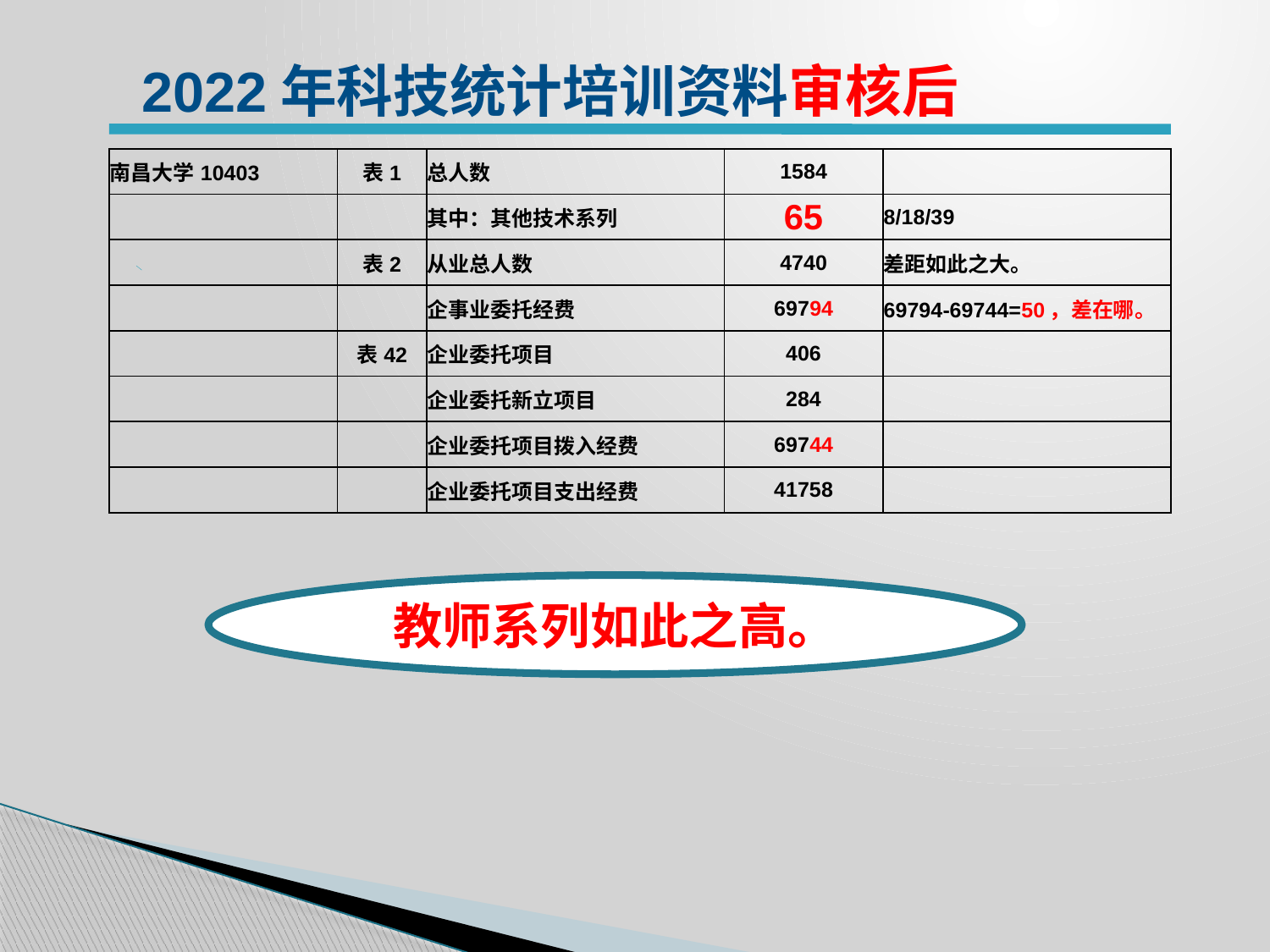

2022年科技统计培训资料审核后
| 南昌大学10403 | 表1 | 总人数 | 1584 |  |
| --- | --- | --- | --- | --- |
|  |  | 其中：其他技术系列 | 65 | 8/18/39 |
|  | 表2 | 从业总人数 | 4740 | 差距如此之大。 |
|  |  | 企事业委托经费 | 69794 | 69794-69744=50，差在哪。 |
|  | 表42 | 企业委托项目 | 406 |  |
|  |  | 企业委托新立项目 | 284 |  |
|  |  | 企业委托项目拨入经费 | 69744 |  |
|  |  | 企业委托项目支出经费 | 41758 |  |
教师系列如此之高。